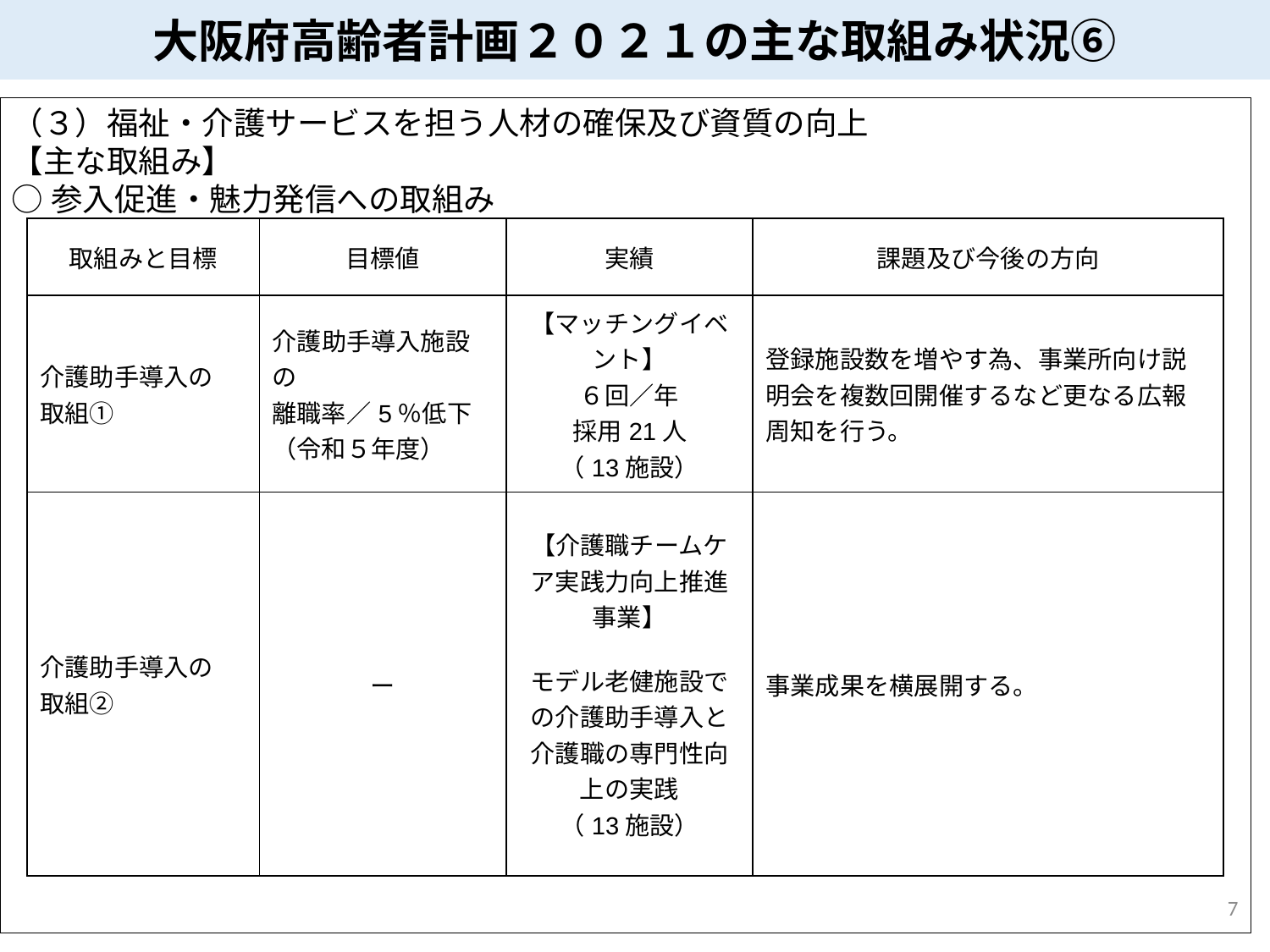

大阪府高齢者計画２０２１の主な取組み状況⑥
（３）福祉・介護サービスを担う人材の確保及び資質の向上
【主な取組み】
○参入促進・魅力発信への取組み

| 取組みと目標 | 目標値 | 実績 | 課題及び今後の方向 |
| --- | --- | --- | --- |
| 介護助手導入の 取組① | 介護助手導入施設の 離職率／5％低下 （令和５年度） | 【マッチングイベント】 ６回／年 採用21人 （13施設） | 登録施設数を増やす為、事業所向け説明会を複数回開催するなど更なる広報周知を行う。 |
| 介護助手導入の 取組② | ー | 【介護職チームケア実践力向上推進事業】 モデル老健施設での介護助手導入と介護職の専門性向上の実践 （13施設） | 事業成果を横展開する。 |
7